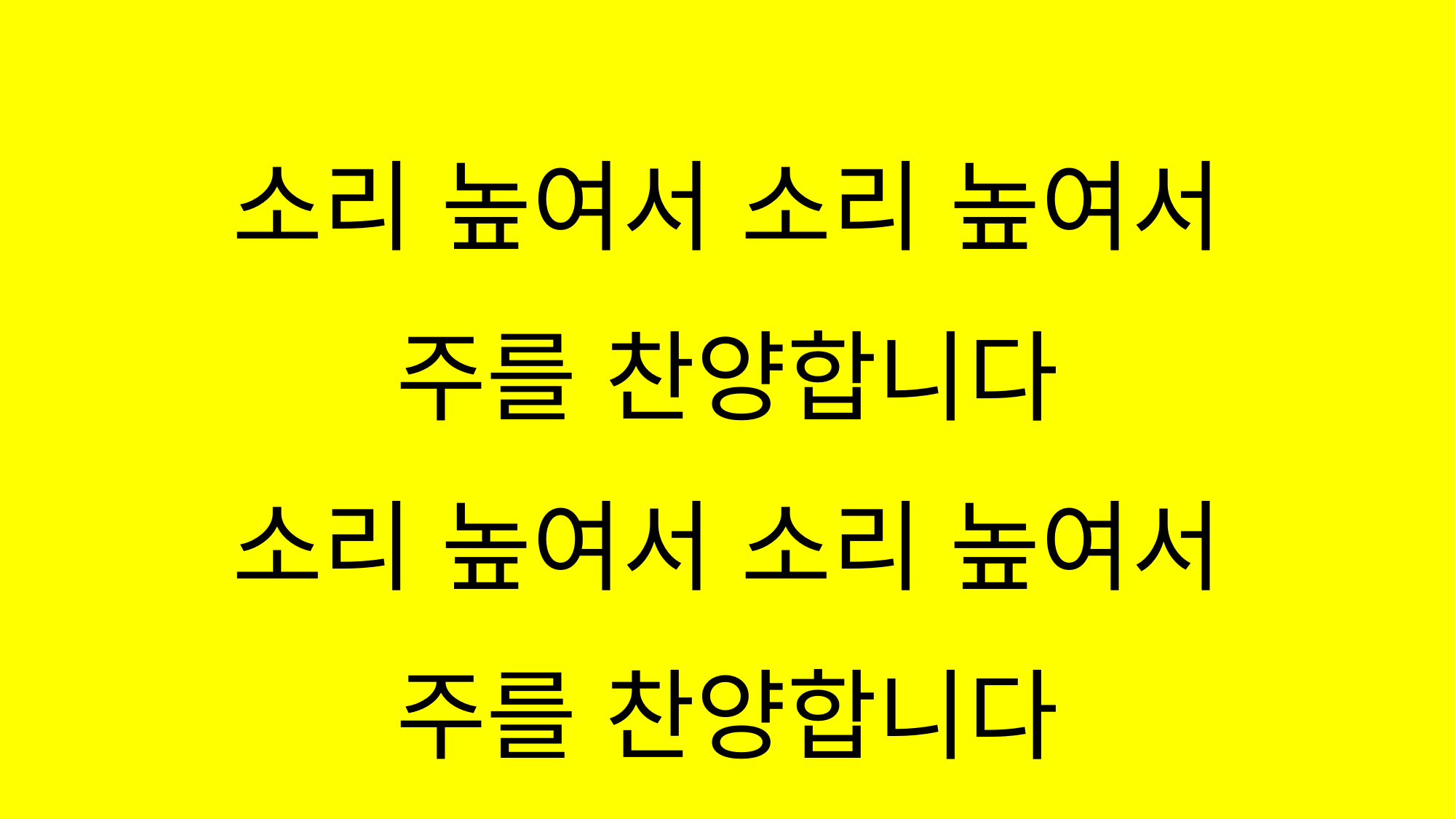

#
소리 높여서 소리 높여서

주를 찬양합니다

소리 높여서 소리 높여서

주를 찬양합니다